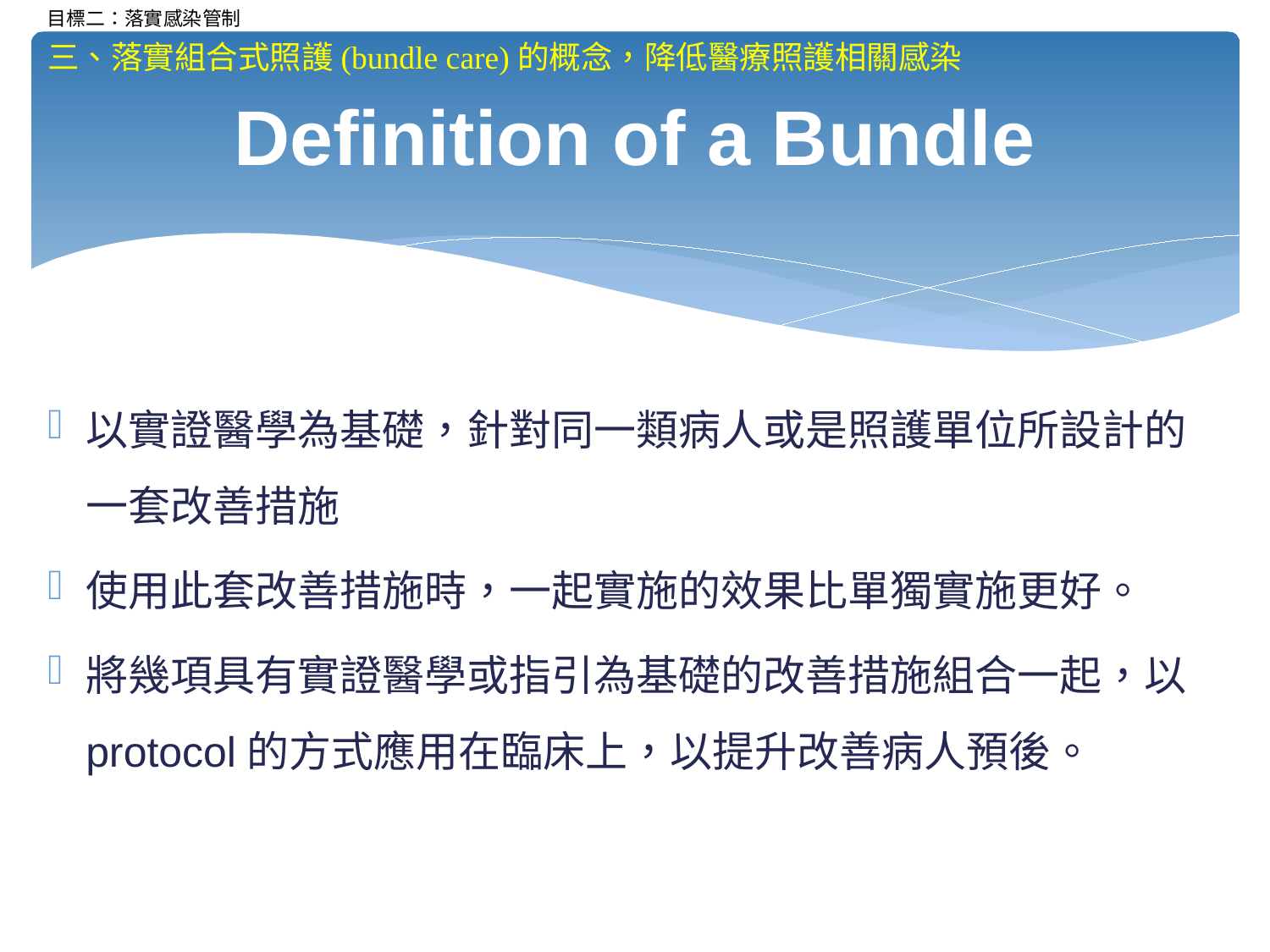

三、落實組合式照護(bundle care)的概念，降低醫療照護相關感染
# Definition of a Bundle
以實證醫學為基礎，針對同一類病人或是照護單位所設計的一套改善措施
使用此套改善措施時，一起實施的效果比單獨實施更好。
將幾項具有實證醫學或指引為基礎的改善措施組合一起，以protocol的方式應用在臨床上，以提升改善病人預後。